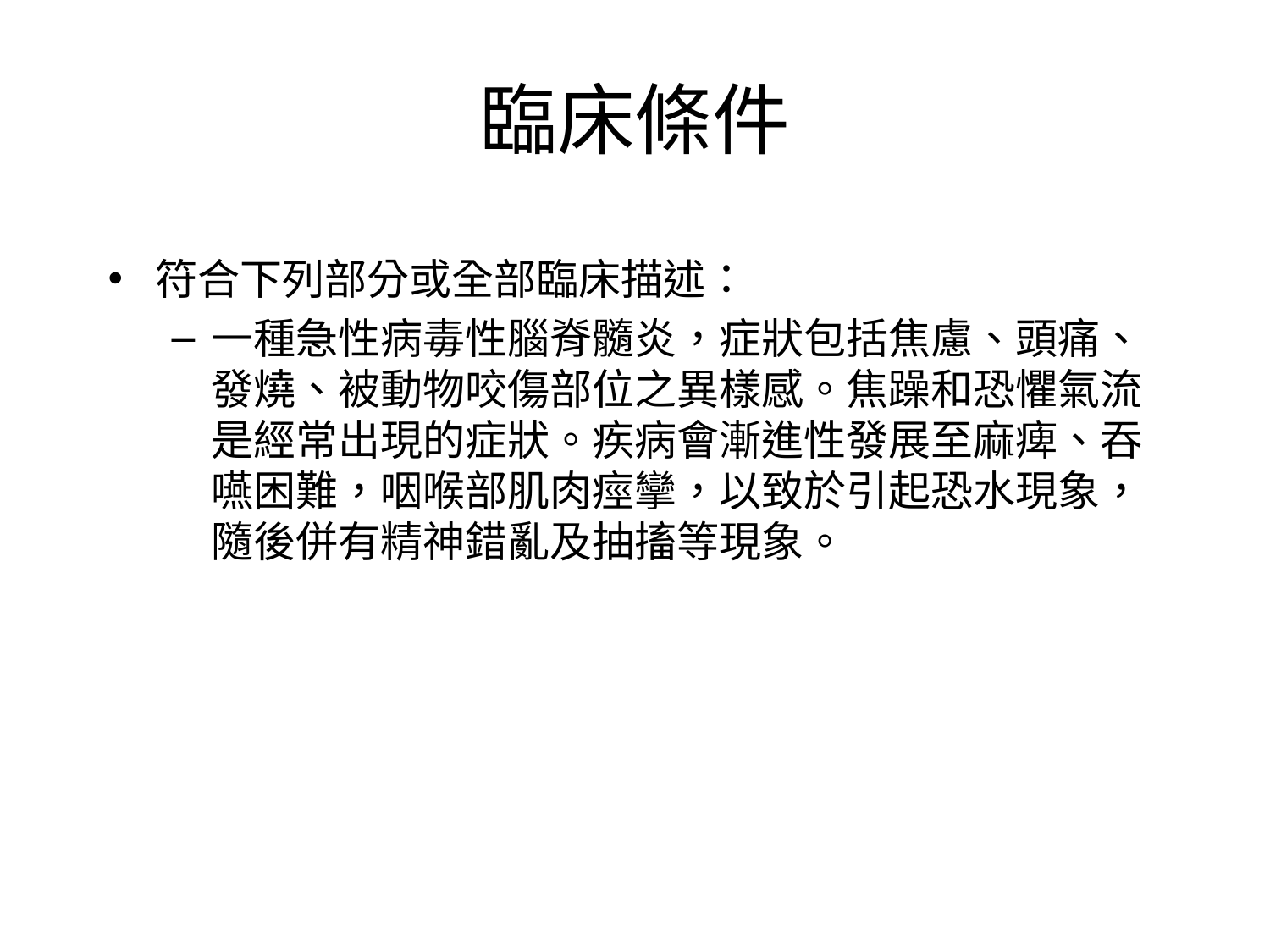

# 臨床條件
符合下列部分或全部臨床描述：
一種急性病毒性腦脊髓炎，症狀包括焦慮、頭痛、發燒、被動物咬傷部位之異樣感。焦躁和恐懼氣流是經常出現的症狀。疾病會漸進性發展至麻痺、吞嚥困難，咽喉部肌肉痙攣，以致於引起恐水現象，隨後併有精神錯亂及抽搐等現象。